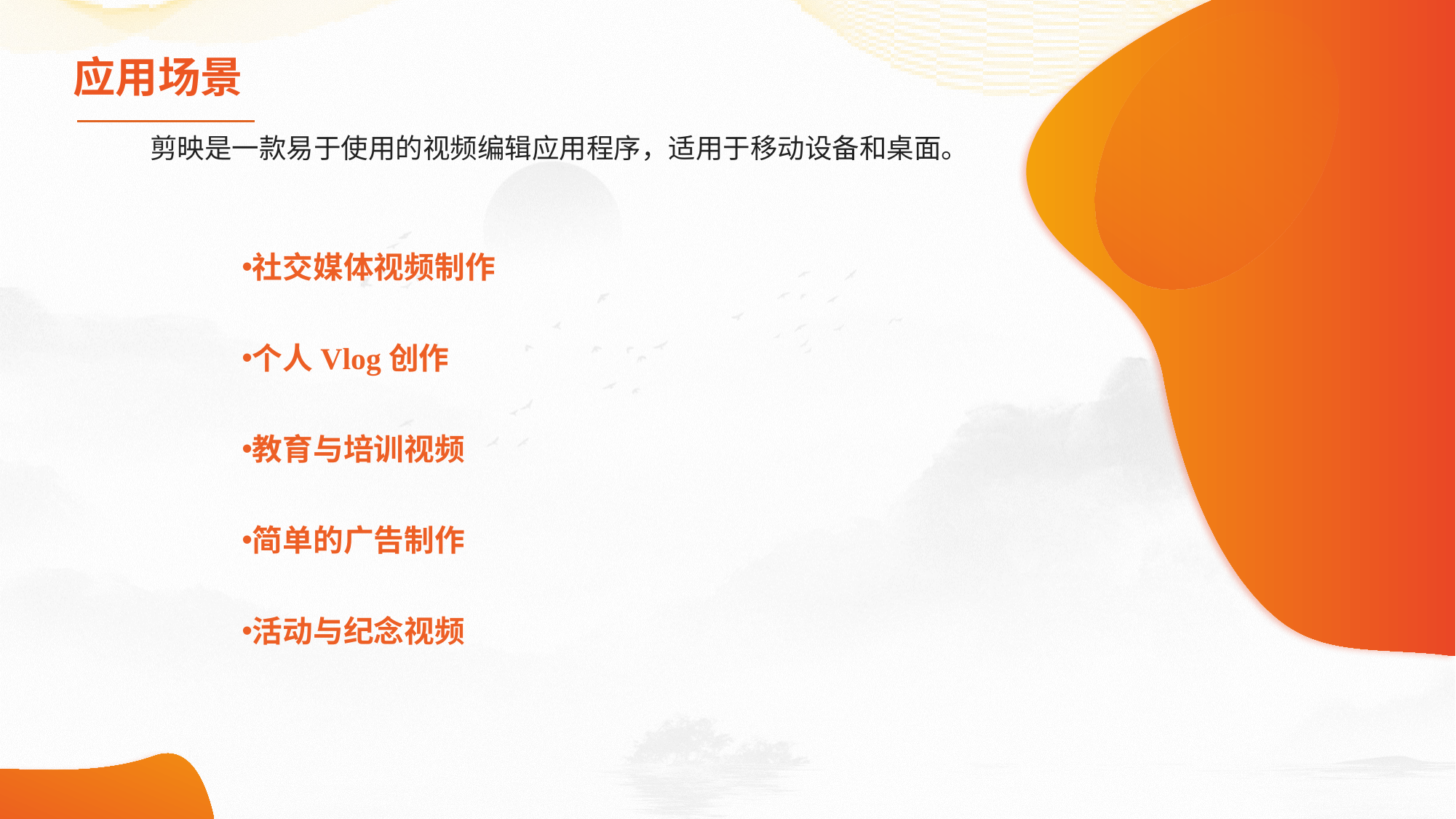

应用场景
剪映是一款易于使用的视频编辑应用程序，适用于移动设备和桌面。
社交媒体视频制作
个人Vlog创作
教育与培训视频
简单的广告制作
活动与纪念视频